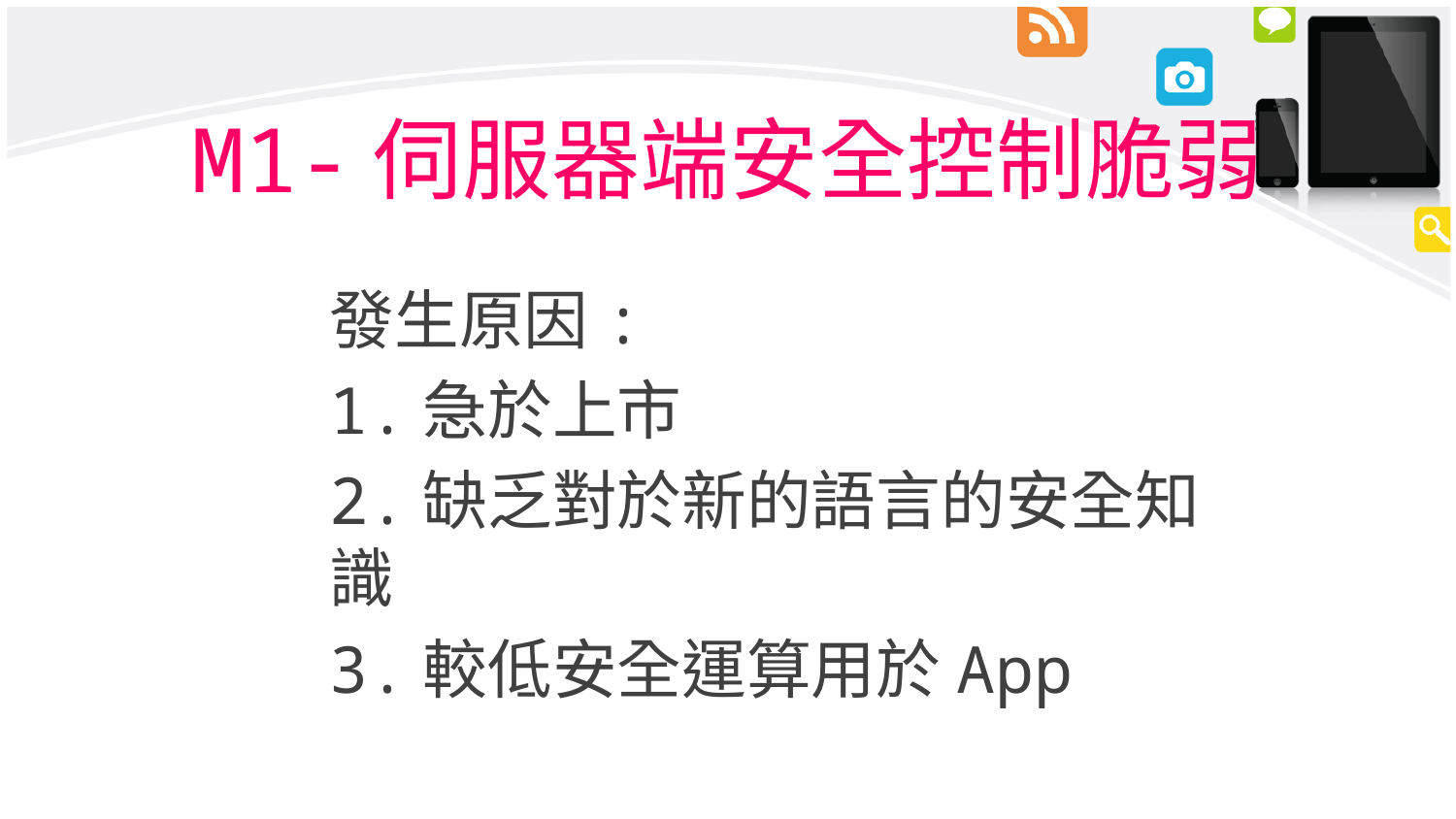

# M1-伺服器端安全控制脆弱
發生原因:
1.急於上市
2.缺乏對於新的語言的安全知識
3.較低安全運算用於App